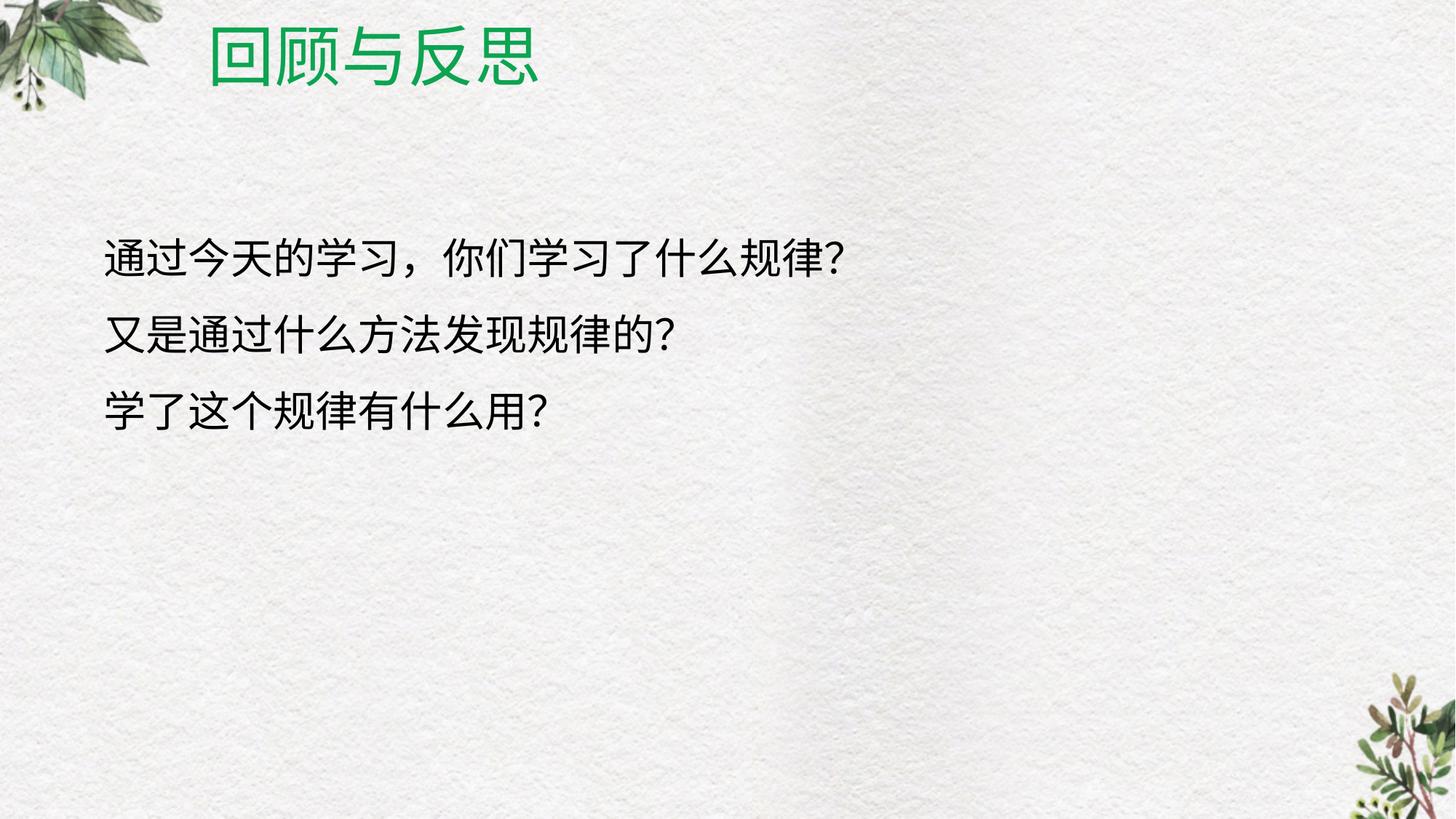

回顾与反思
通过今天的学习，你们学习了什么规律？
又是通过什么方法发现规律的？
学了这个规律有什么用？